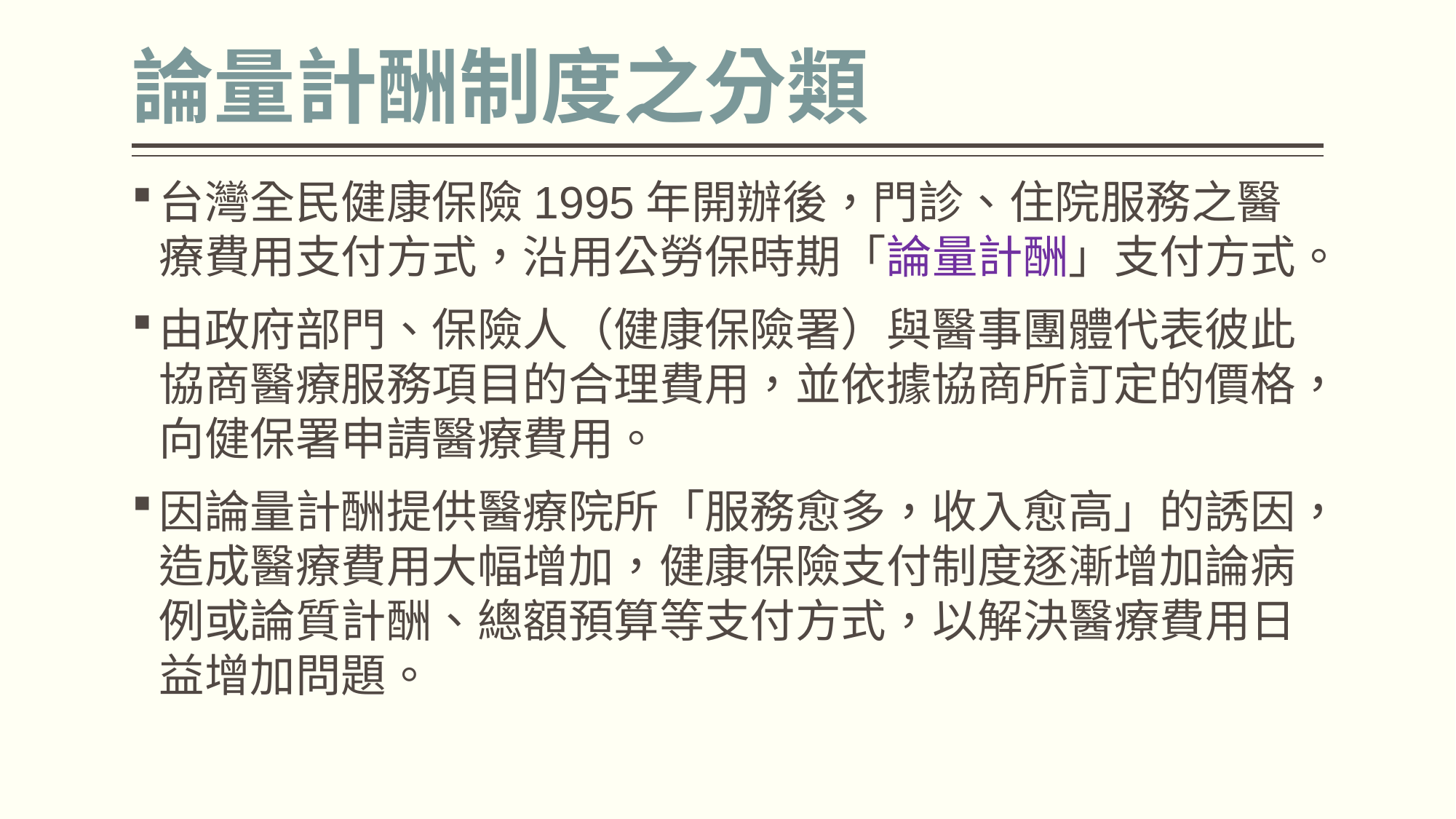

# 論量計酬制度之分類
台灣全民健康保險1995年開辦後，門診、住院服務之醫療費用支付方式，沿用公勞保時期「論量計酬」支付方式。
由政府部門、保險人（健康保險署）與醫事團體代表彼此協商醫療服務項目的合理費用，並依據協商所訂定的價格，向健保署申請醫療費用。
因論量計酬提供醫療院所「服務愈多，收入愈高」的誘因，造成醫療費用大幅增加，健康保險支付制度逐漸增加論病例或論質計酬、總額預算等支付方式，以解決醫療費用日益增加問題。